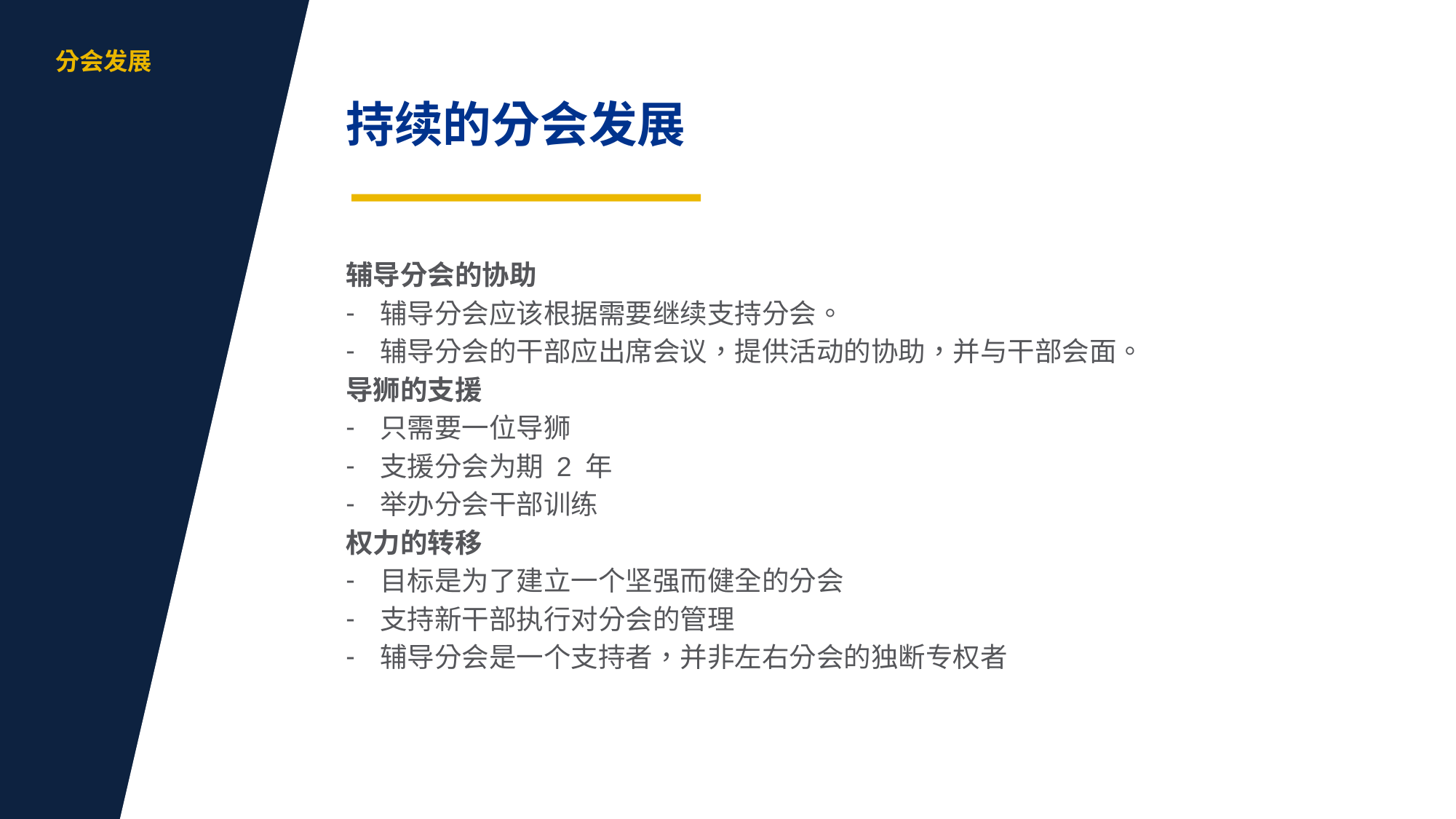

aa

分会发展
持续的分会发展

辅导分会的协助
辅导分会应该根据需要继续支持分会。
辅导分会的干部应出席会议，提供活动的协助，并与干部会面。
导狮的支援
只需要一位导狮
支援分会为期 2 年
举办分会干部训练
权力的转移
目标是为了建立一个坚强而健全的分会
支持新干部执行对分会的管理
辅导分会是一个支持者，并非左右分会的独断专权者